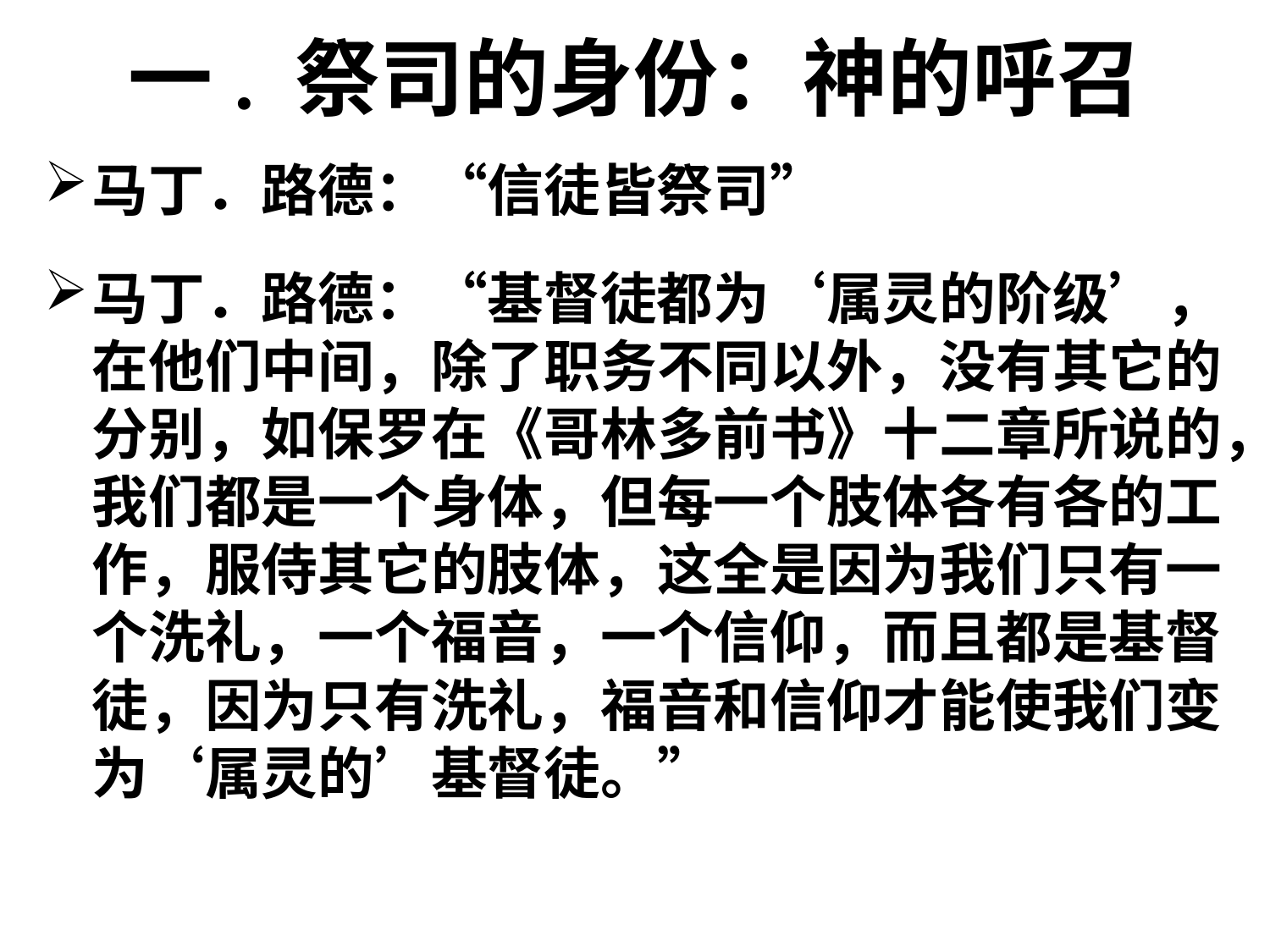

# 一. 祭司的身份：神的呼召
马丁．路德：“信徒皆祭司”

马丁．路德：“基督徒都为‘属灵的阶级’，在他们中间，除了职务不同以外，没有其它的分别，如保罗在《哥林多前书》十二章所说的，我们都是一个身体，但每一个肢体各有各的工作，服侍其它的肢体，这全是因为我们只有一个洗礼，一个福音，一个信仰，而且都是基督徒，因为只有洗礼，福音和信仰才能使我们变为‘属灵的’基督徒。”